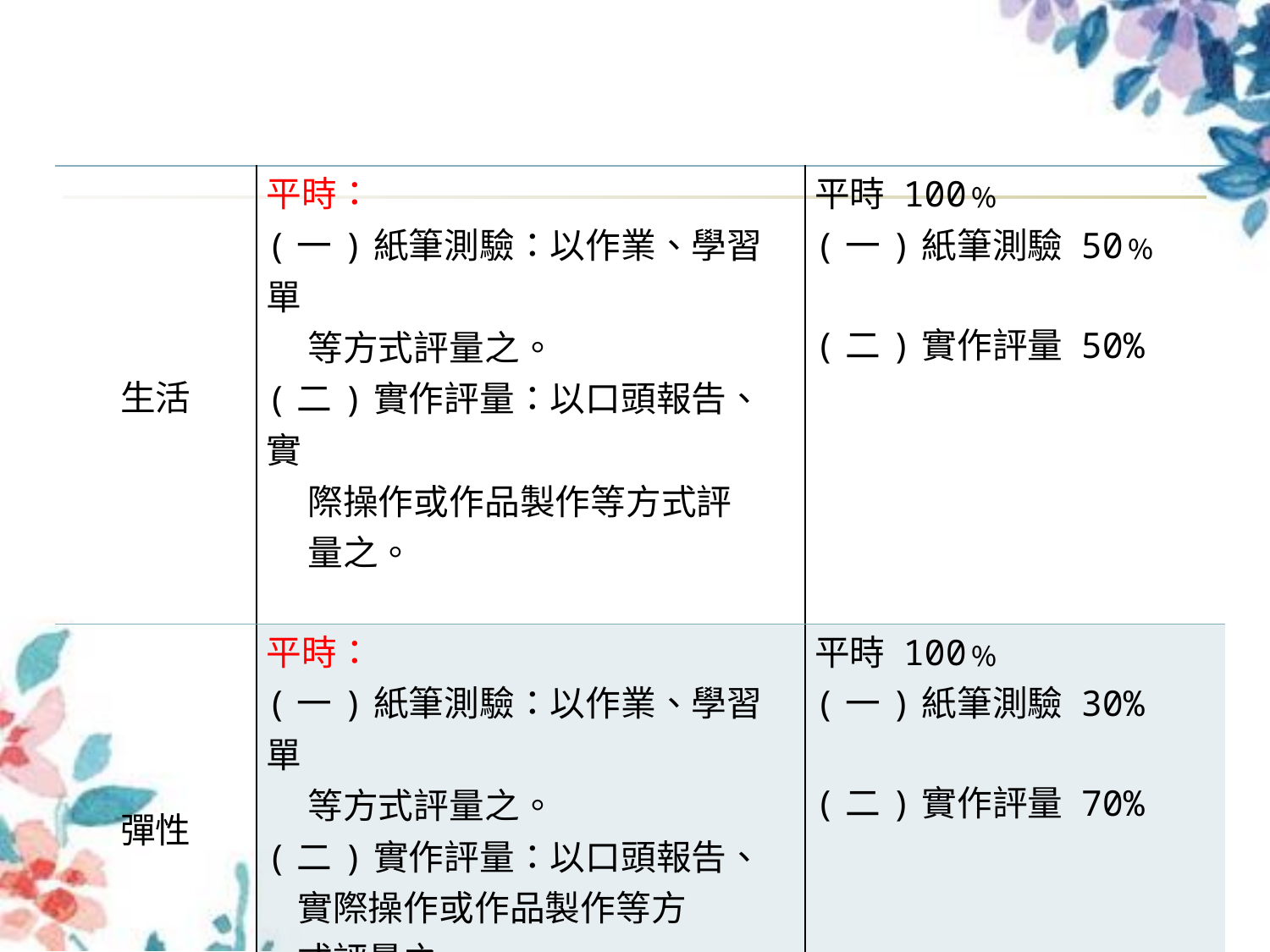

| 生活 | 平時： (一)紙筆測驗：以作業、學習單 等方式評量之。 (二)實作評量：以口頭報告、實 際操作或作品製作等方式評 量之。 | 平時 100﹪ (一)紙筆測驗 50﹪ (二)實作評量 50% |
| --- | --- | --- |
| 彈性 | 平時： (一)紙筆測驗：以作業、學習單 等方式評量之。 (二)實作評量：以口頭報告、 實際操作或作品製作等方 式評量之。 | 平時 100﹪ (一)紙筆測驗 30% (二)實作評量 70% |